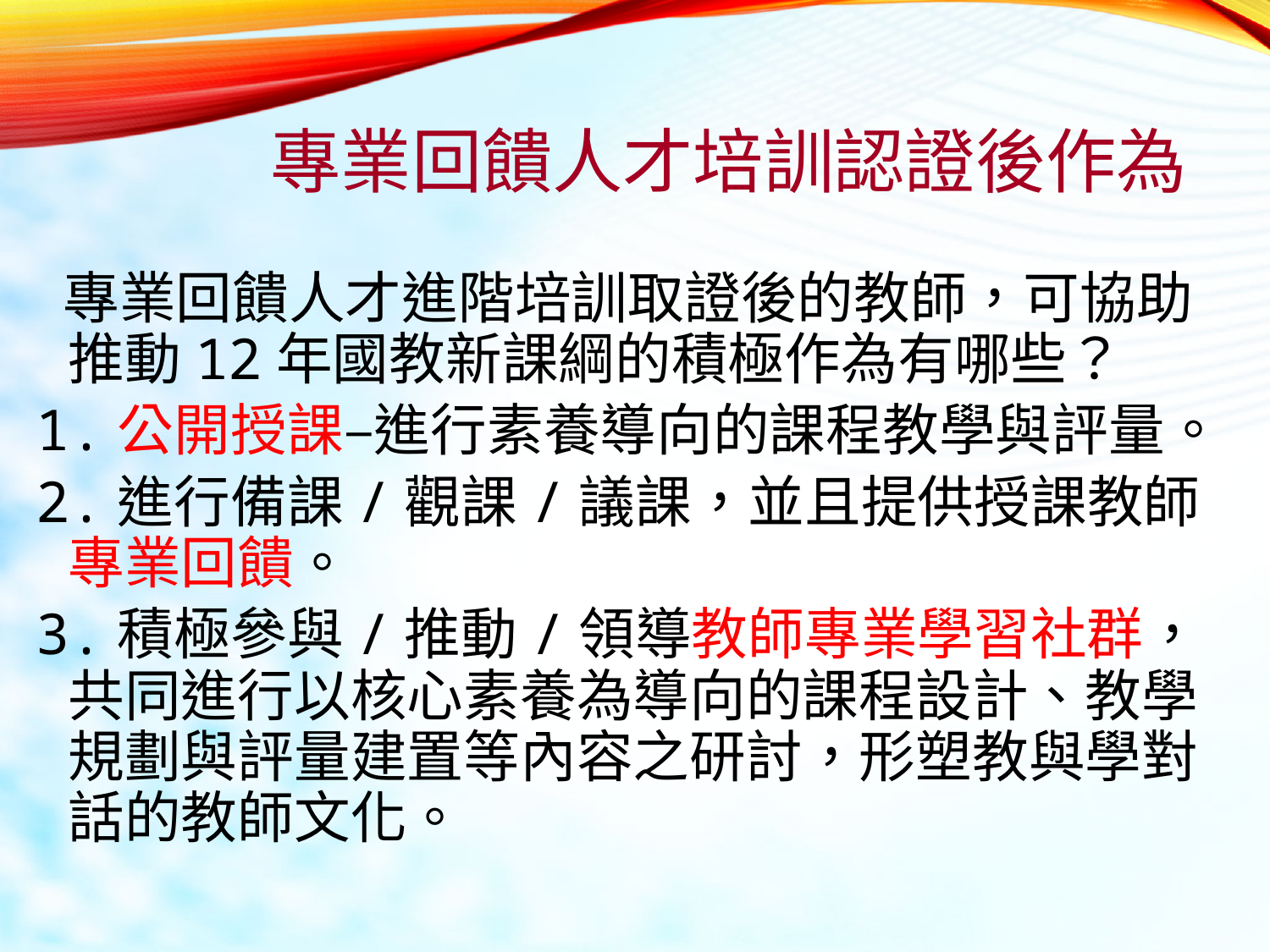

# 專業回饋人才培訓認證後作為
  專業回饋人才進階培訓取證後的教師，可協助推動12年國教新課綱的積極作為有哪些？
1.公開授課–進行素養導向的課程教學與評量。
2.進行備課/觀課/議課，並且提供授課教師專業回饋。
3.積極參與/推動/領導教師專業學習社群，共同進行以核心素養為導向的課程設計、教學規劃與評量建置等內容之研討，形塑教與學對話的教師文化。